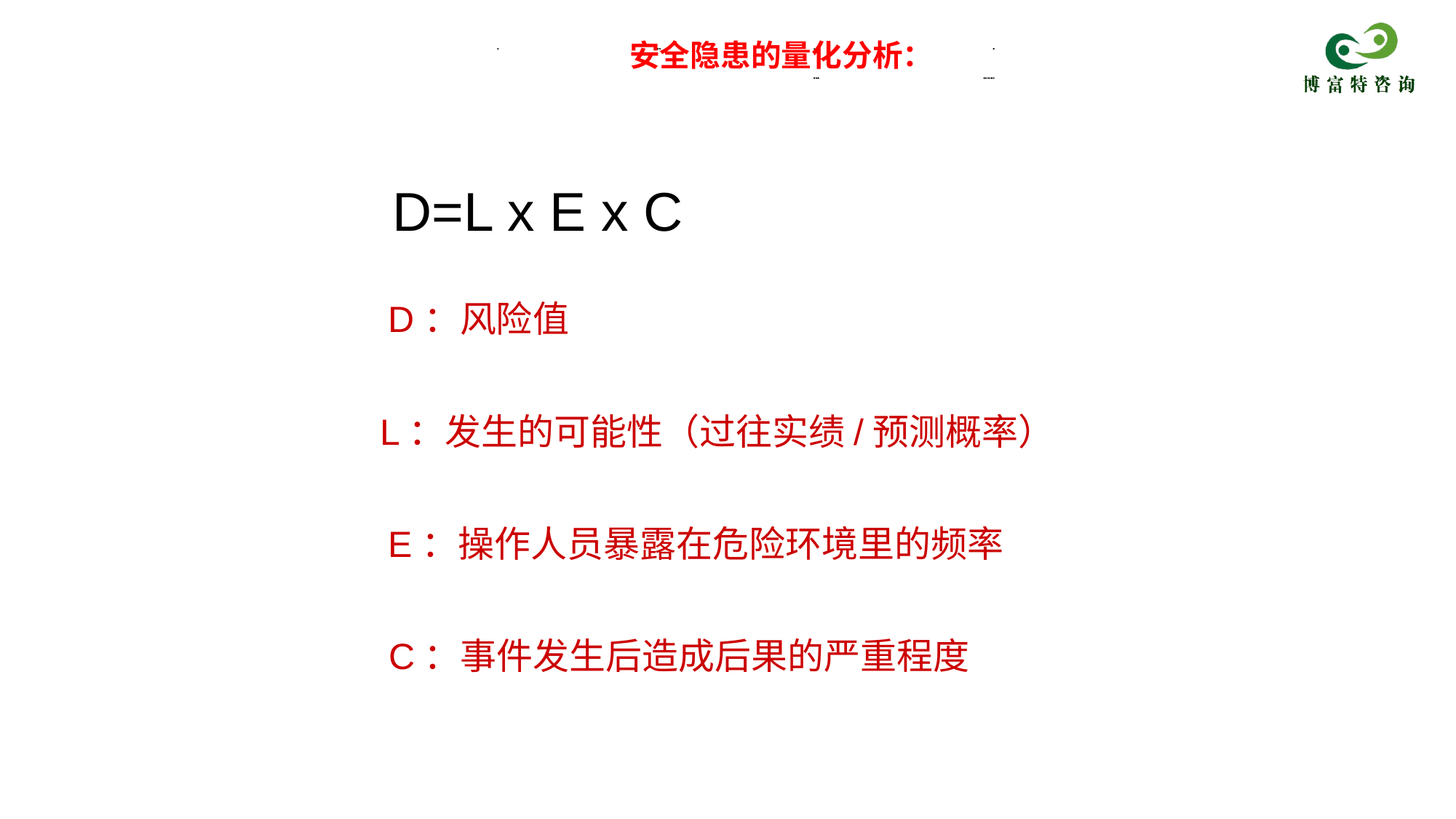

安全隐患的量化分析：

D=L x E x C
D：风险值
L：发生的可能性（过往实绩/预测概率）
E：操作人员暴露在危险环境里的频率
C：事件发生后造成后果的严重程度